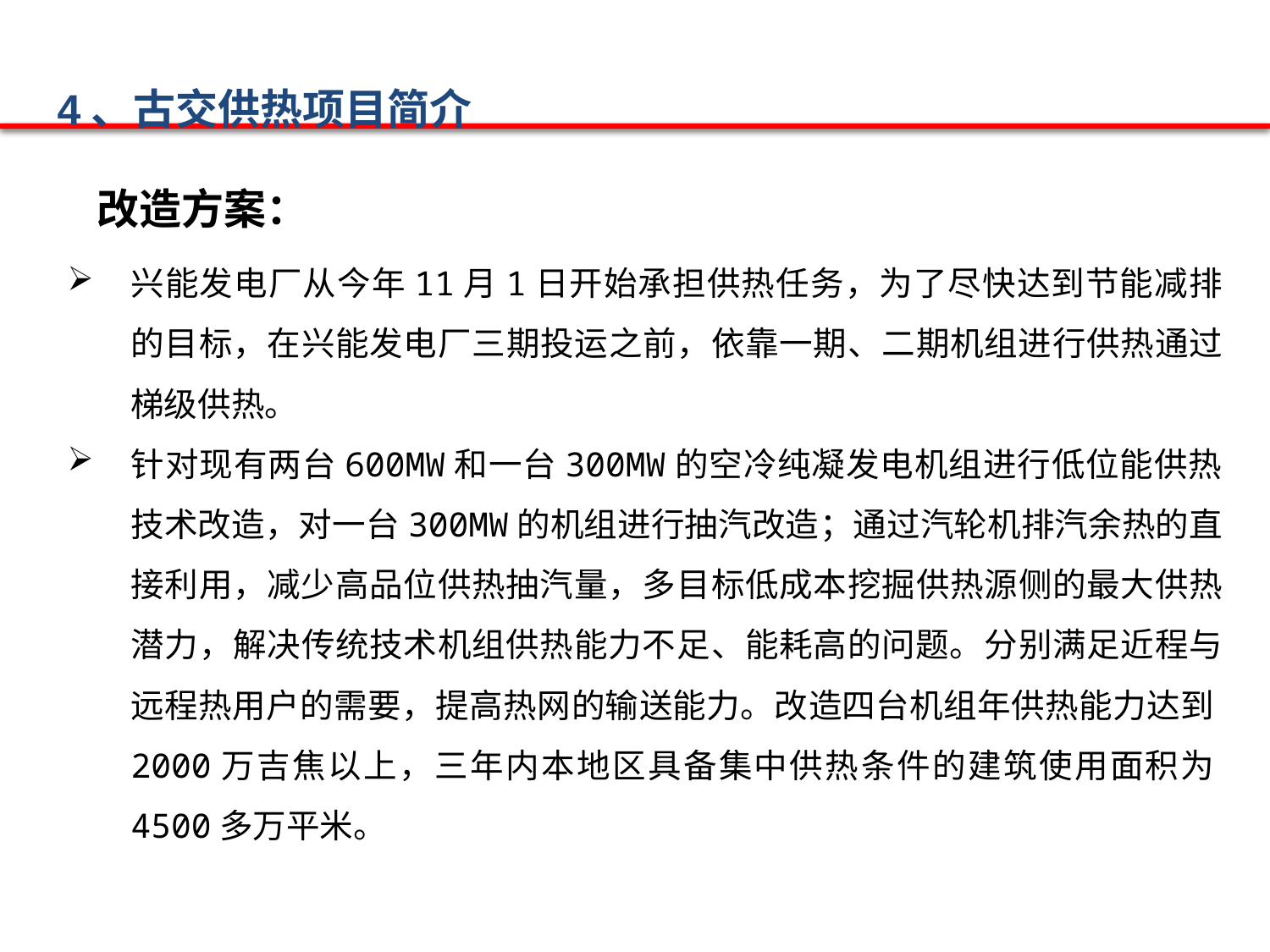

4、古交供热项目简介

 改造方案：

兴能发电厂从今年11月1日开始承担供热任务，为了尽快达到节能减排的目标，在兴能发电厂三期投运之前，依靠一期、二期机组进行供热通过梯级供热。
针对现有两台600MW和一台300MW的空冷纯凝发电机组进行低位能供热技术改造，对一台300MW的机组进行抽汽改造；通过汽轮机排汽余热的直接利用，减少高品位供热抽汽量，多目标低成本挖掘供热源侧的最大供热潜力，解决传统技术机组供热能力不足、能耗高的问题。分别满足近程与远程热用户的需要，提高热网的输送能力。改造四台机组年供热能力达到2000万吉焦以上，三年内本地区具备集中供热条件的建筑使用面积为4500多万平米。